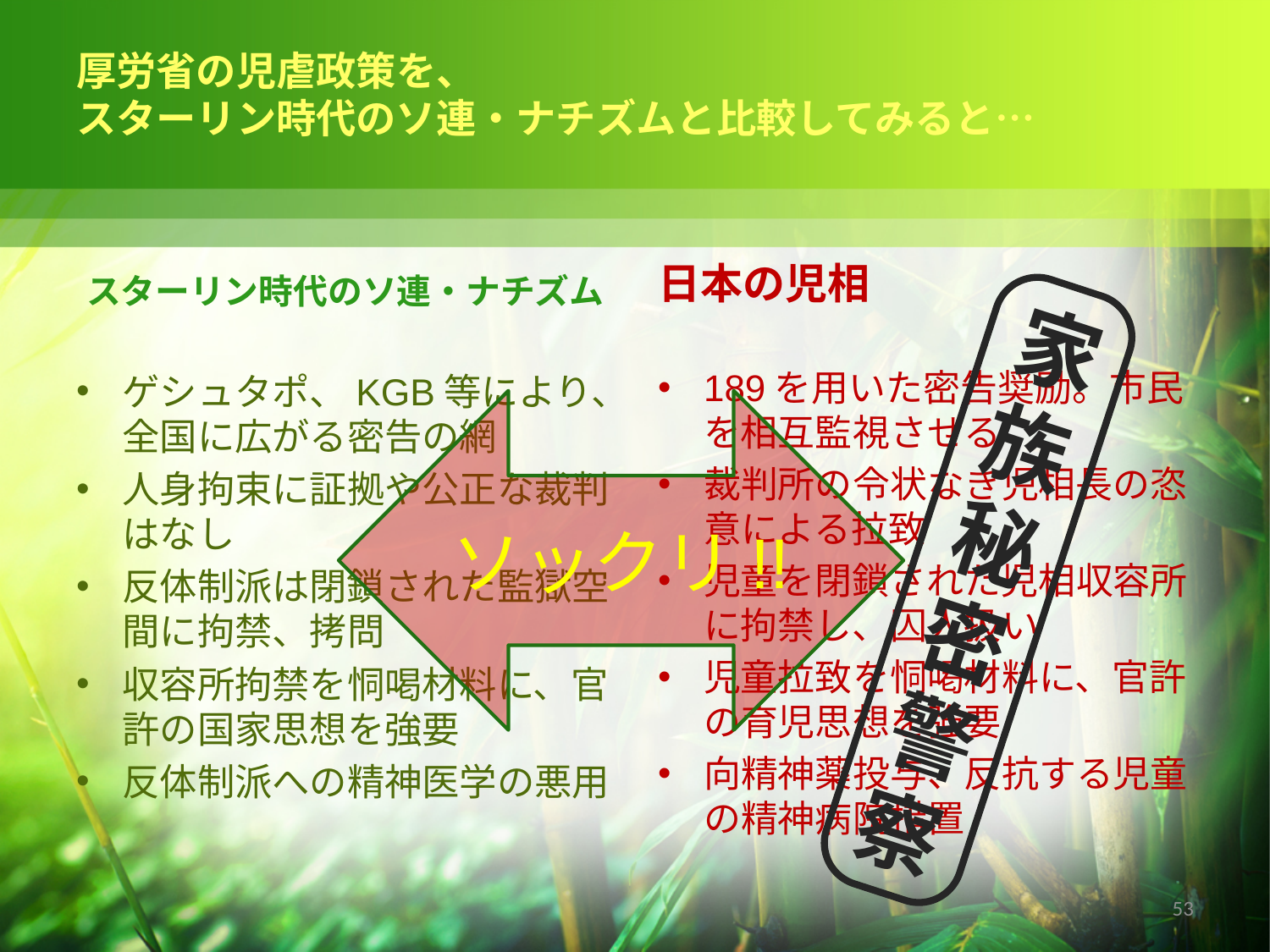

# 厚労省の児虐政策を、 スターリン時代のソ連・ナチズムと比較してみると…
日本の児相
スターリン時代のソ連・ナチズム

家族秘密警察

189を用いた密告奨励。市民を相互監視させる
裁判所の令状なき児相長の恣意による拉致
児童を閉鎖された児相収容所に拘禁し、囚人扱い
児童拉致を恫喝材料に、官許の育児思想を強要
向精神薬投与、反抗する児童の精神病院措置

ゲシュタポ、KGB等により、全国に広がる密告の網
人身拘束に証拠や公正な裁判はなし
反体制派は閉鎖された監獄空間に拘禁、拷問
収容所拘禁を恫喝材料に、官許の国家思想を強要
反体制派への精神医学の悪用

ソックリ!!
53